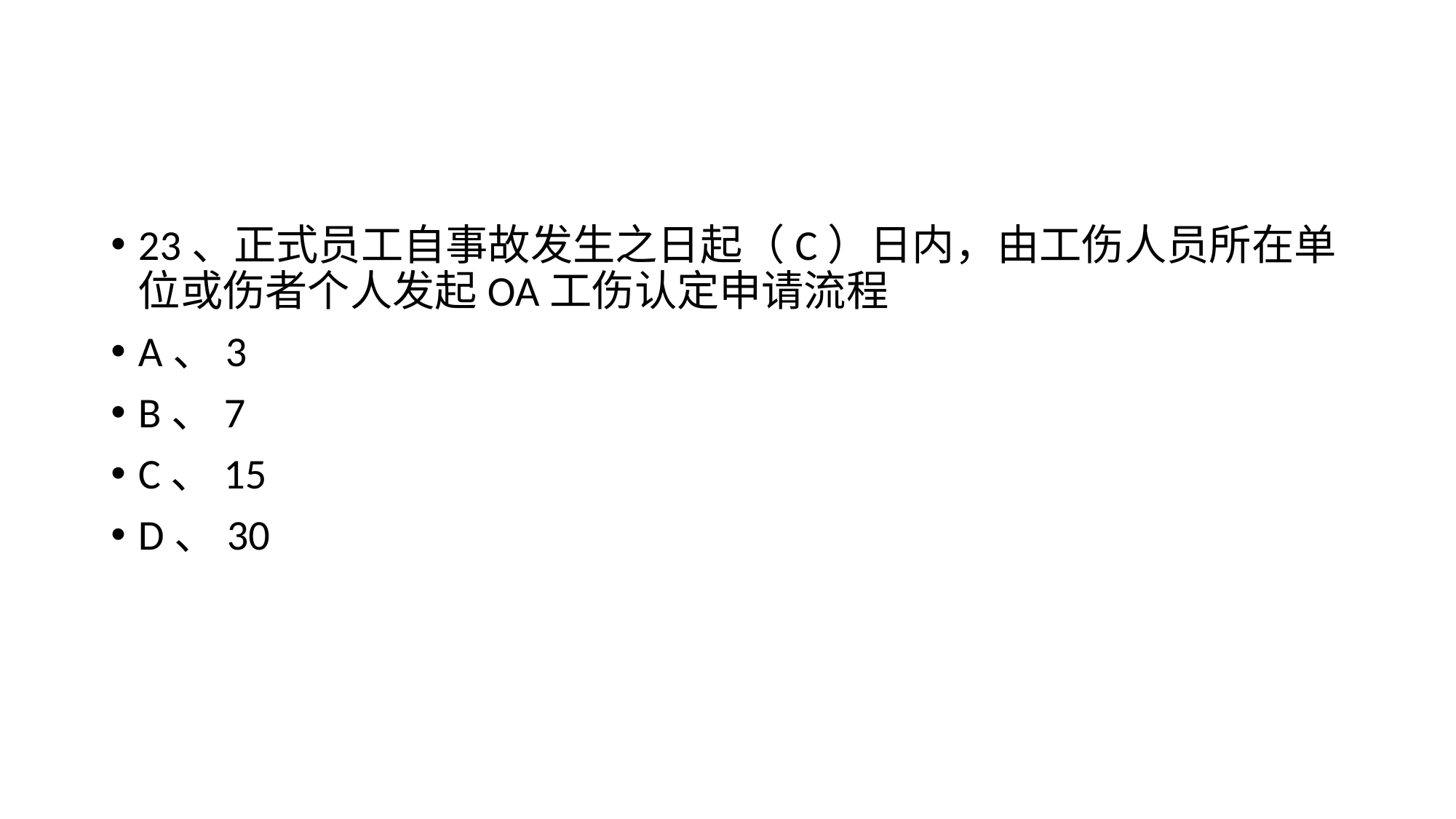

#
23、正式员工自事故发生之日起（C）日内，由工伤人员所在单位或伤者个人发起OA工伤认定申请流程
A、3
B、7
C、15
D、30